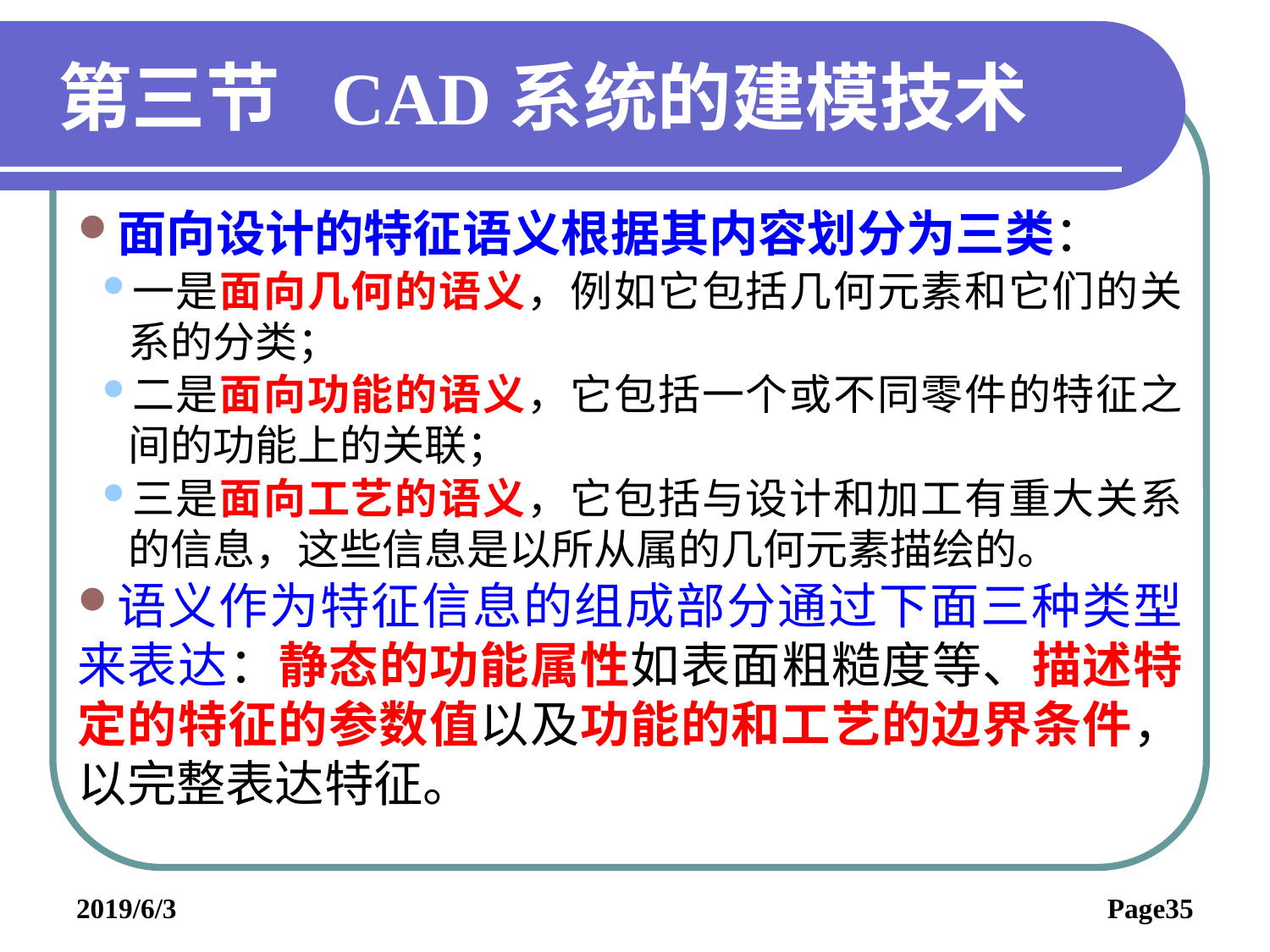

# 第三节  CAD系统的建模技术
面向设计的特征语义根据其内容划分为三类：
一是面向几何的语义，例如它包括几何元素和它们的关系的分类；
二是面向功能的语义，它包括一个或不同零件的特征之间的功能上的关联；
三是面向工艺的语义，它包括与设计和加工有重大关系的信息，这些信息是以所从属的几何元素描绘的。
语义作为特征信息的组成部分通过下面三种类型来表达：静态的功能属性如表面粗糙度等、描述特定的特征的参数值以及功能的和工艺的边界条件，以完整表达特征。
2019/6/3
Page35